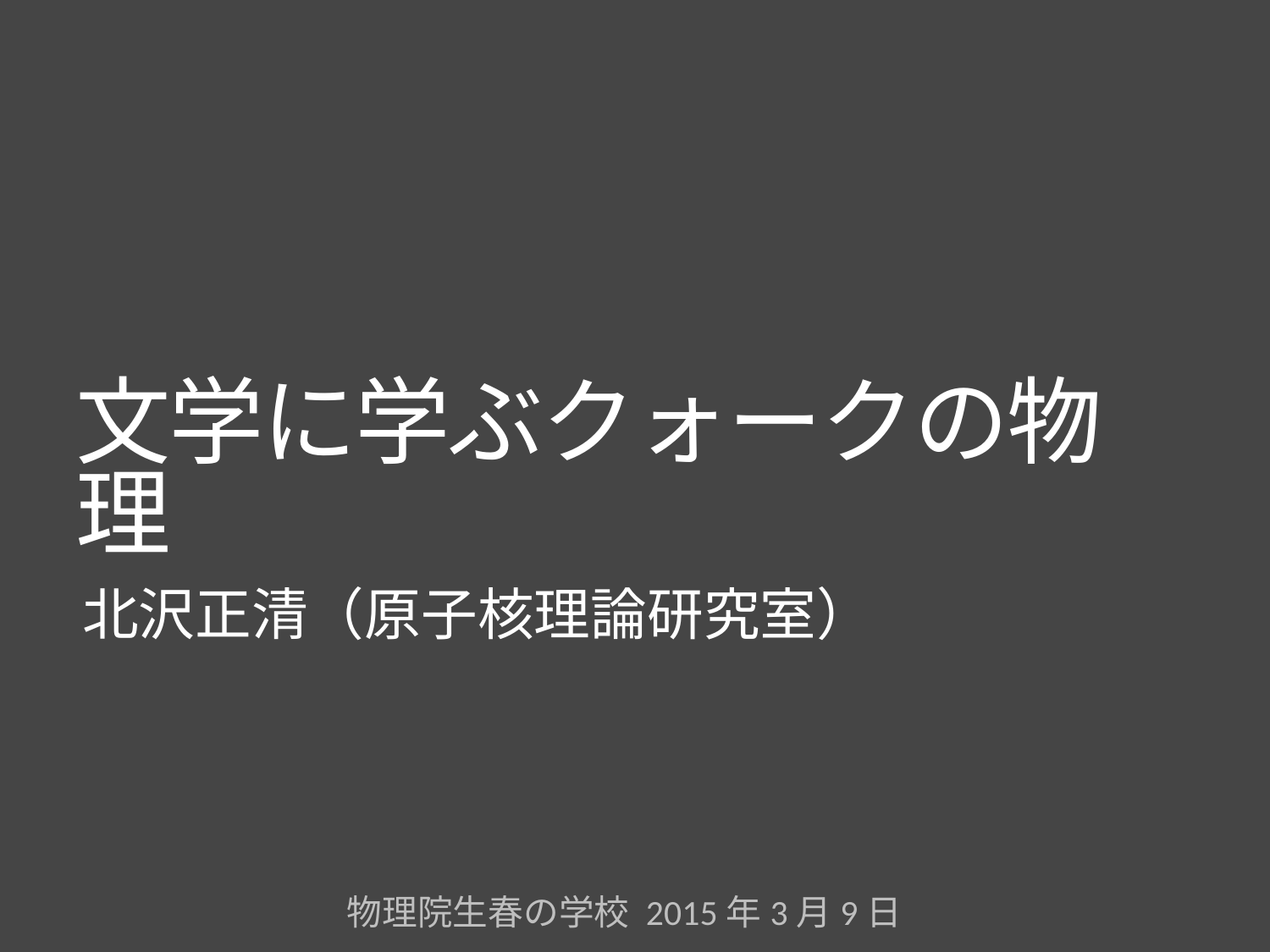

# 文学に学ぶクォークの物理
北沢正清（原子核理論研究室）
物理院生春の学校 2015年3月9日